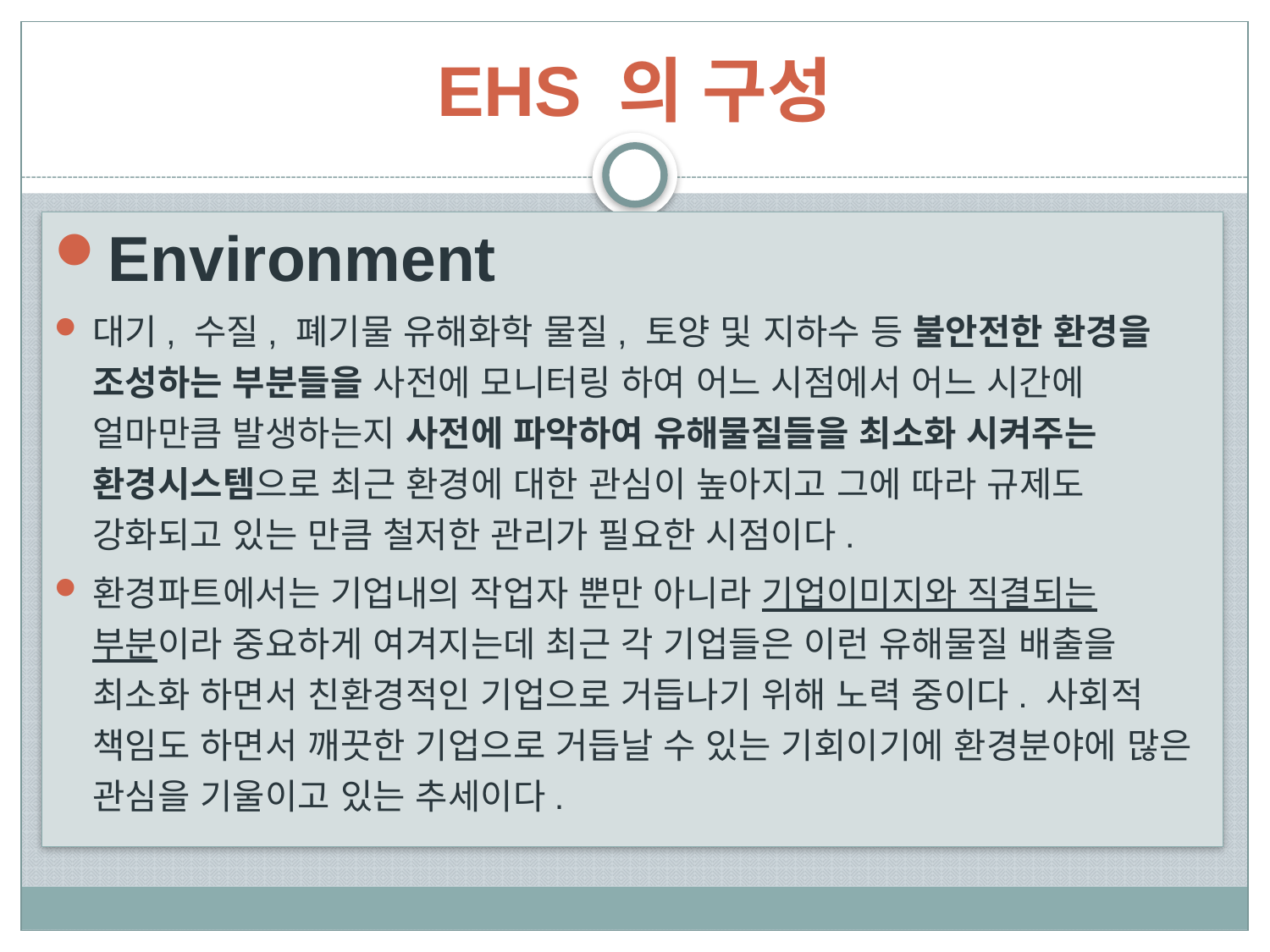

# EHS 의 구성
Environment
대기, 수질, 폐기물 유해화학 물질, 토양 및 지하수 등 불안전한 환경을 조성하는 부분들을 사전에 모니터링 하여 어느 시점에서 어느 시간에 얼마만큼 발생하는지 사전에 파악하여 유해물질들을 최소화 시켜주는 환경시스템으로 최근 환경에 대한 관심이 높아지고 그에 따라 규제도 강화되고 있는 만큼 철저한 관리가 필요한 시점이다.
환경파트에서는 기업내의 작업자 뿐만 아니라 기업이미지와 직결되는 부분이라 중요하게 여겨지는데 최근 각 기업들은 이런 유해물질 배출을 최소화 하면서 친환경적인 기업으로 거듭나기 위해 노력 중이다. 사회적 책임도 하면서 깨끗한 기업으로 거듭날 수 있는 기회이기에 환경분야에 많은 관심을 기울이고 있는 추세이다.